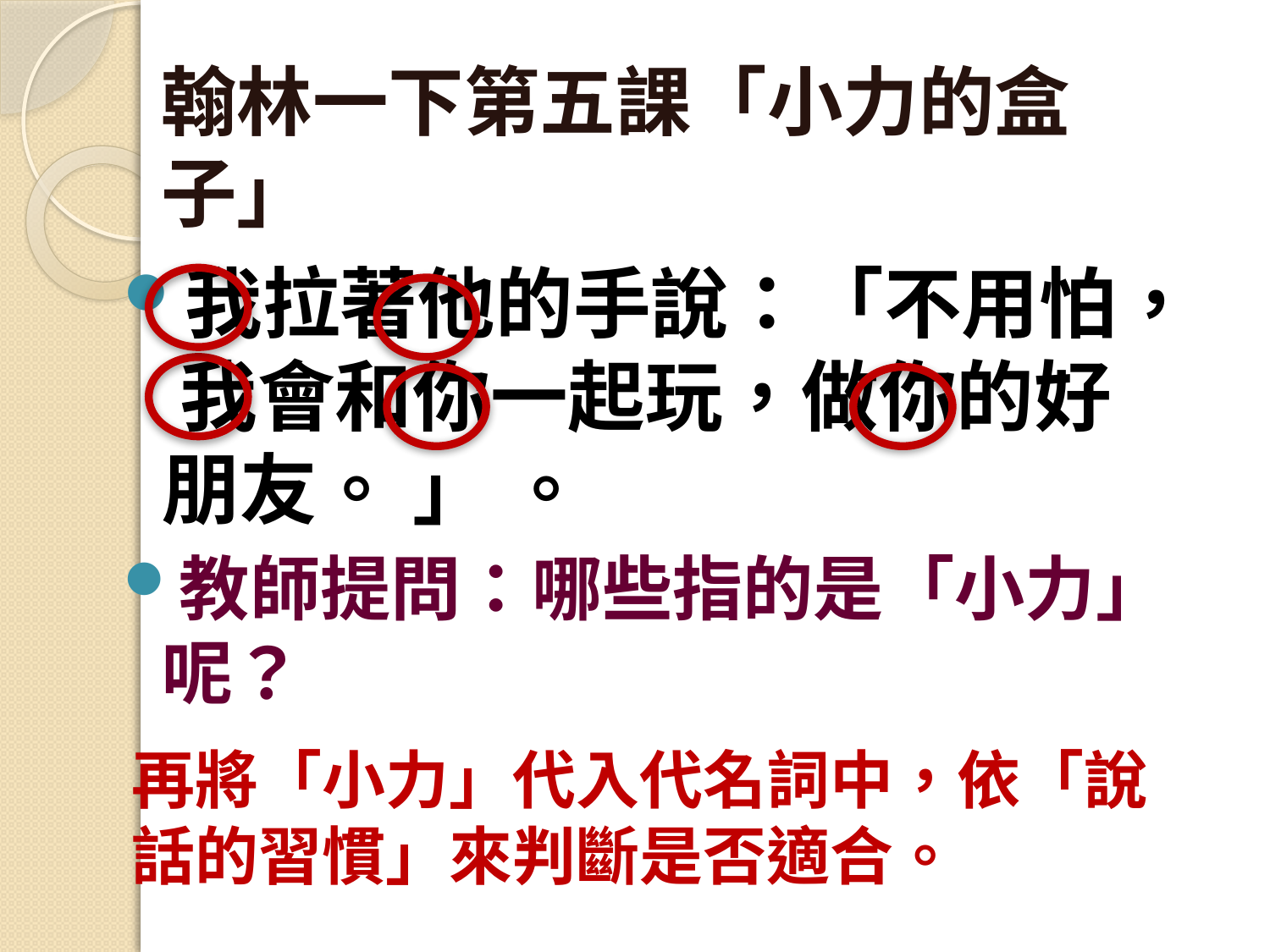

# 翰林一下第五課「小力的盒子」
我拉著他的手說：「不用怕， 我會和你一起玩，做你的好朋友。 」 。
教師提問：哪些指的是「小力」呢？

再將「小力」代入代名詞中，依「說話的習慣」來判斷是否適合。